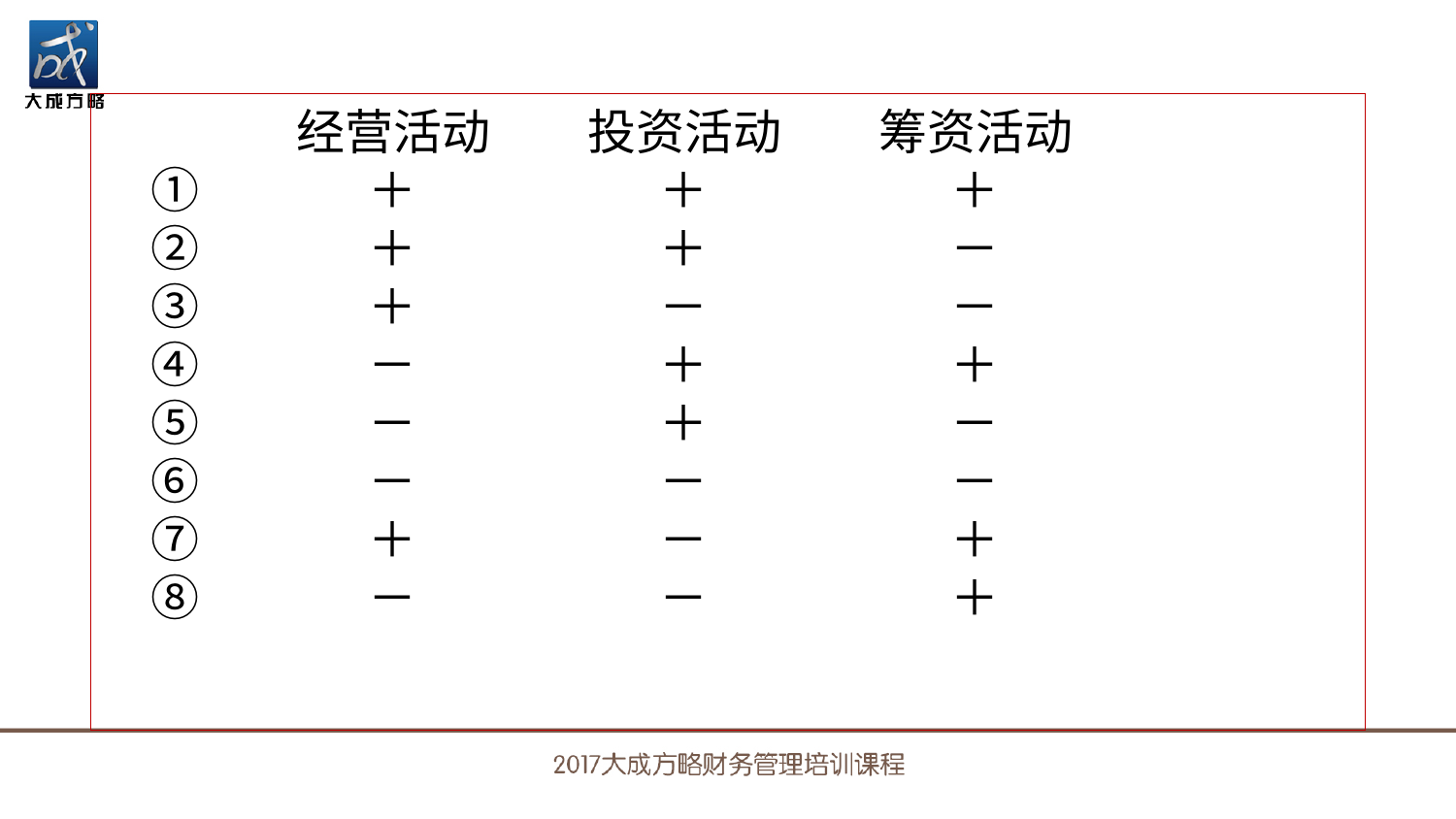

经营活动　　投资活动　　筹资活动
① 　　　＋　　　　　＋　　　　　＋
② 　　　＋　　　　　＋　　　　　－
③ 　　　＋　　　　　－　　　　　－
④ 　　　－　　　　　＋　　　　　＋
⑤ 　　　－　　　　　＋　　　　　－
⑥ 　　　－　　　　　－　　　　　－
⑦ 　　　＋　　　　　－　　　　　＋
⑧ 　　　－　　　　　－　　　　　＋